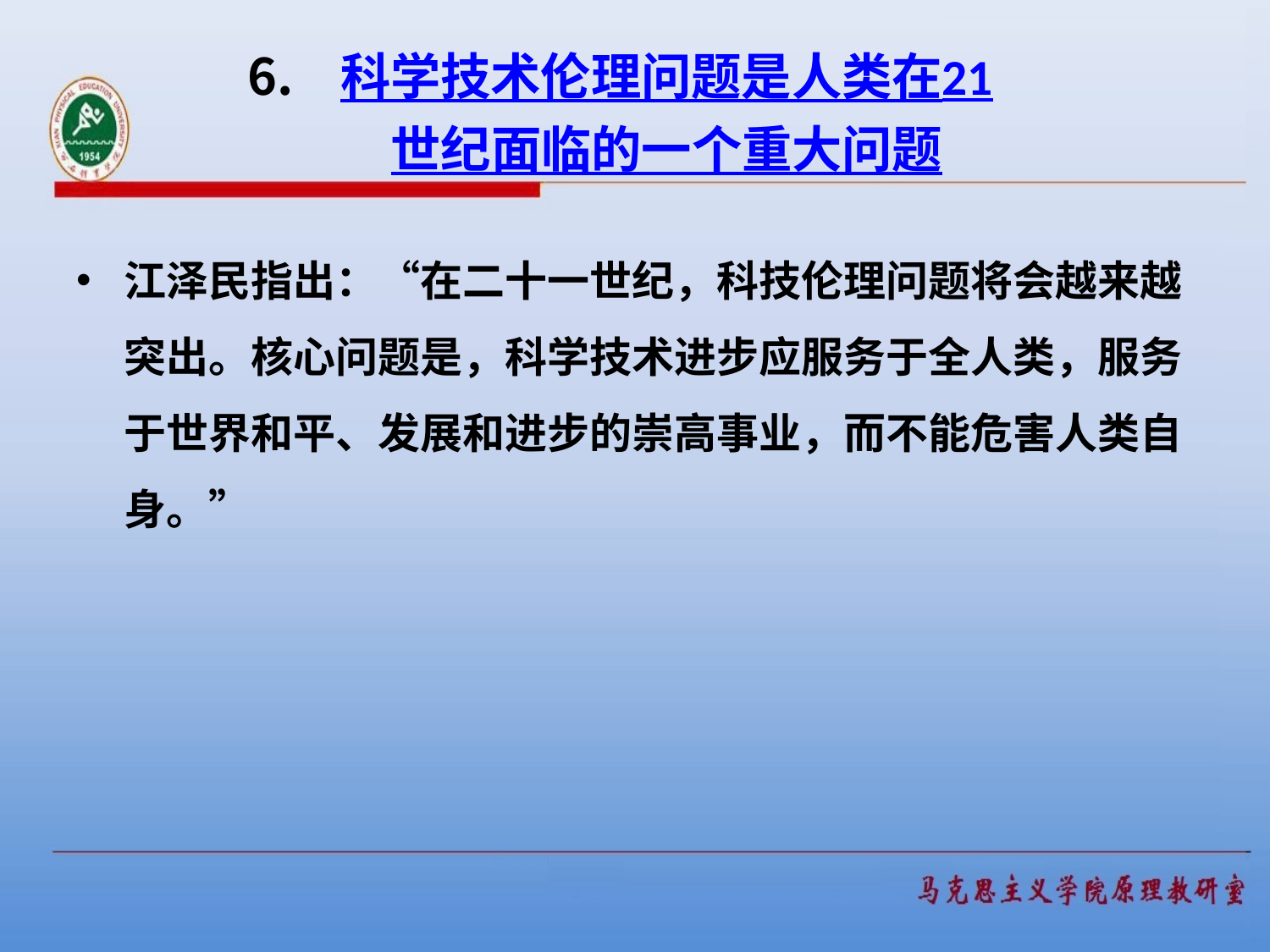

# 科学技术伦理问题是 人类在21世纪面临的一个重大问题
江泽民指出：“在二十一世纪，科技伦理问题将会越来越突出。核心问题是，科学技术进步应服务于全人类，服务于世界和平、发展和进步的崇高事业，而不能危害人类自身。”